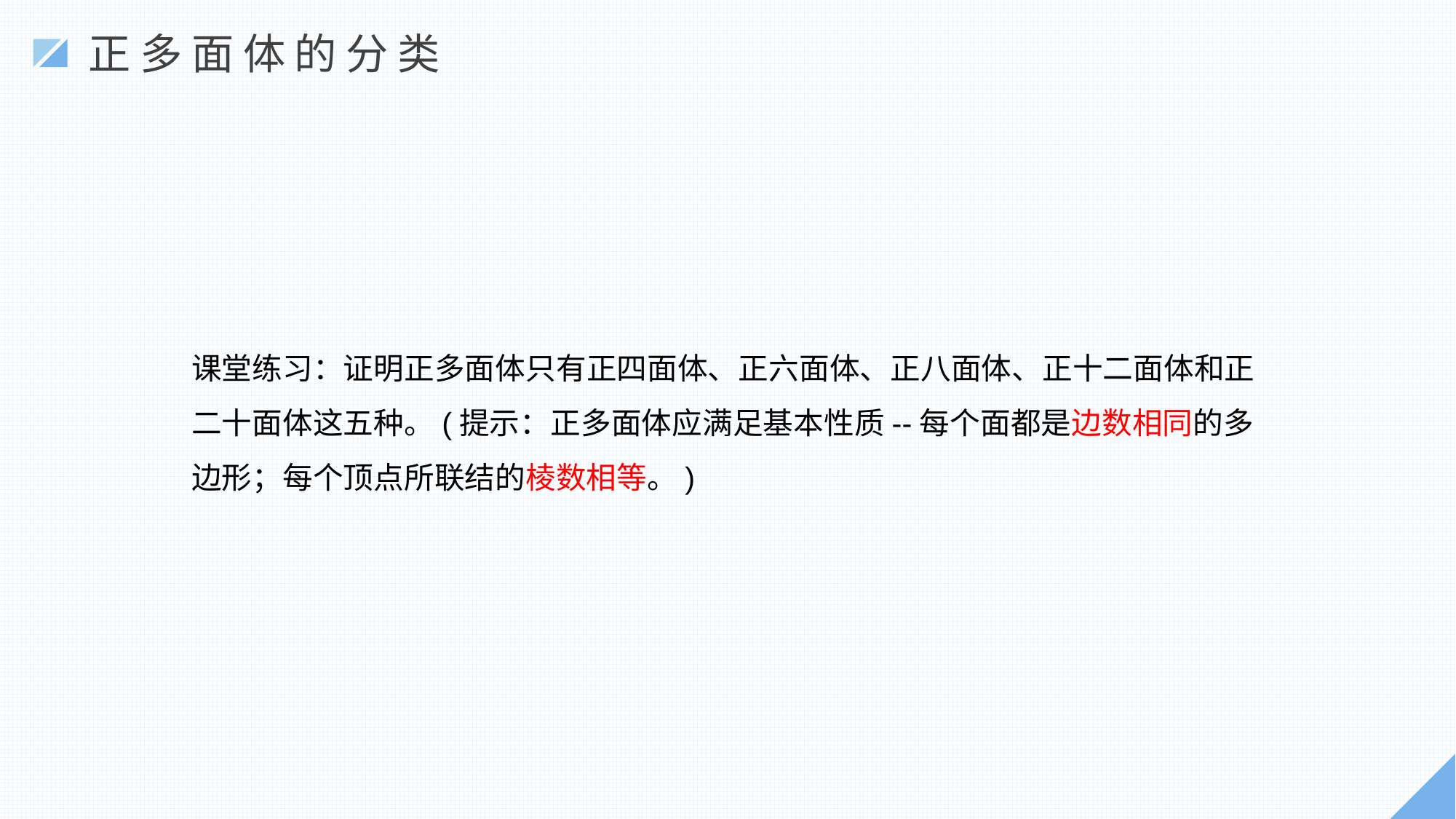

正多面体的分类
课堂练习：证明正多面体只有正四面体、正六面体、正八面体、正十二面体和正二十面体这五种。(提示：正多面体应满足基本性质--每个面都是边数相同的多边形；每个顶点所联结的棱数相等。)